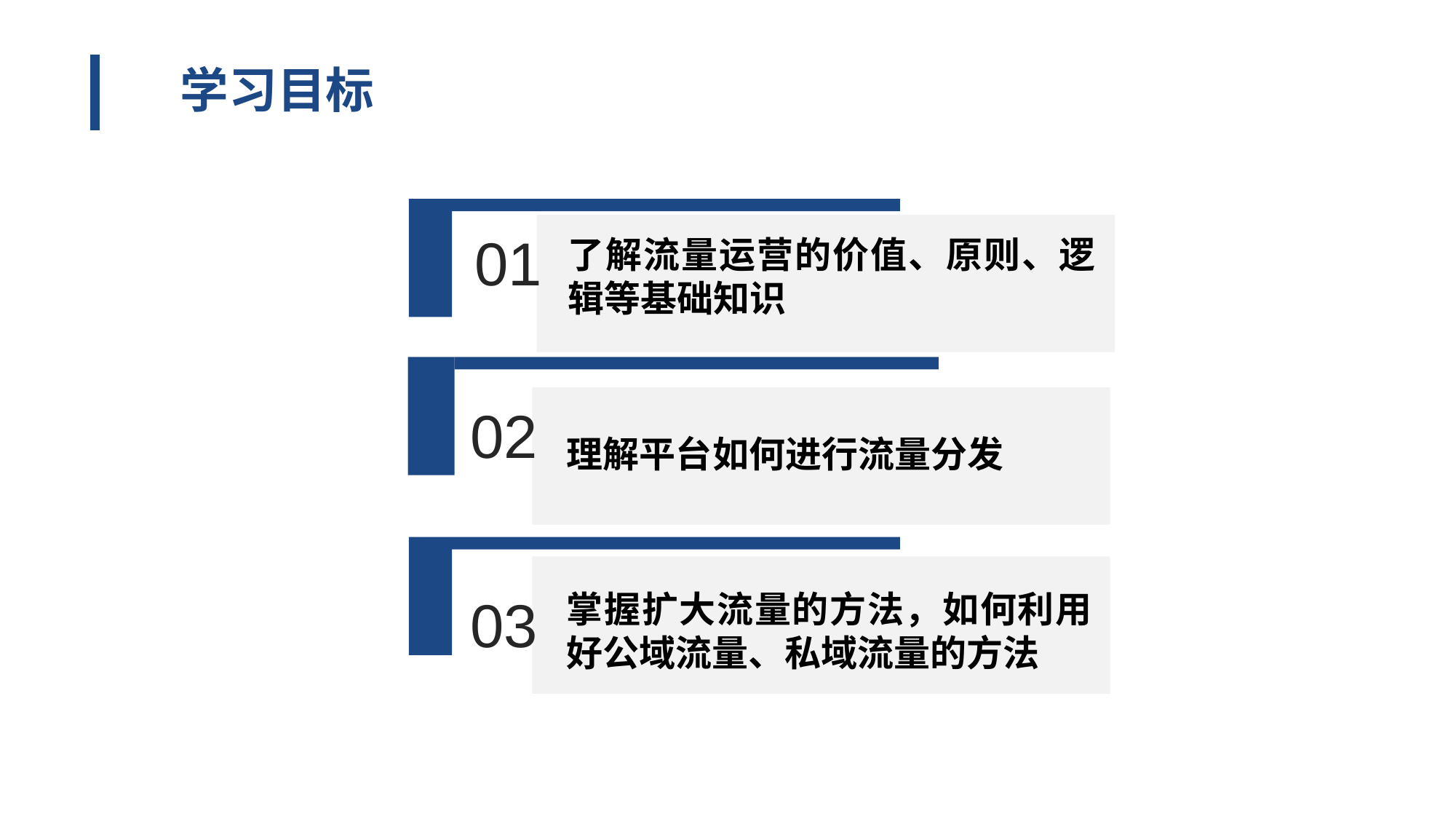

学习目标

01
了解流量运营的价值、原则、逻辑等基础知识

02
理解平台如何进行流量分发

掌握扩大流量的方法，如何利用好公域流量、私域流量的方法
03